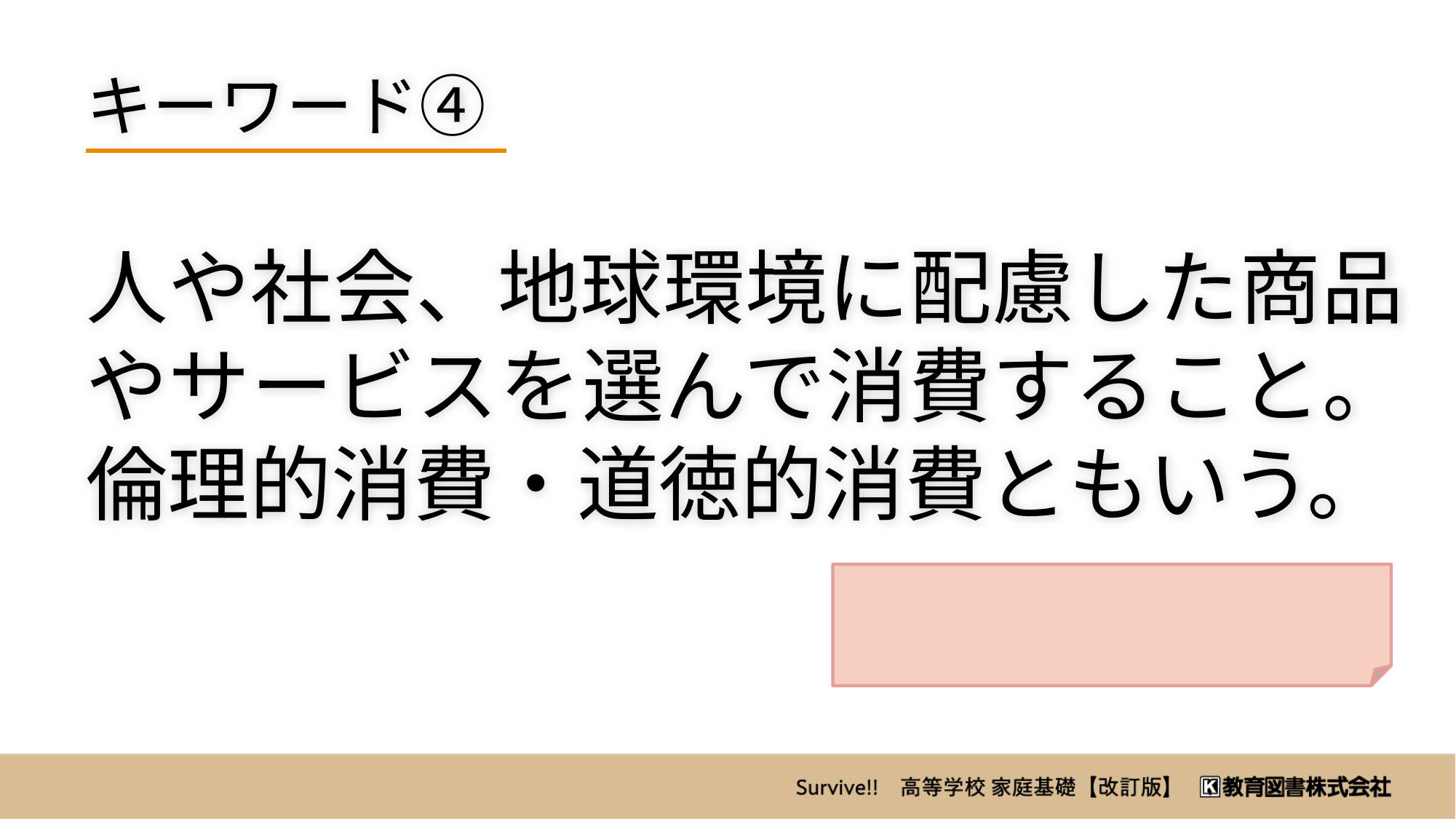

キーワード④
人や社会、地球環境に配慮した商品やサービスを選んで消費すること。倫理的消費・道徳的消費ともいう。

エシカル消費